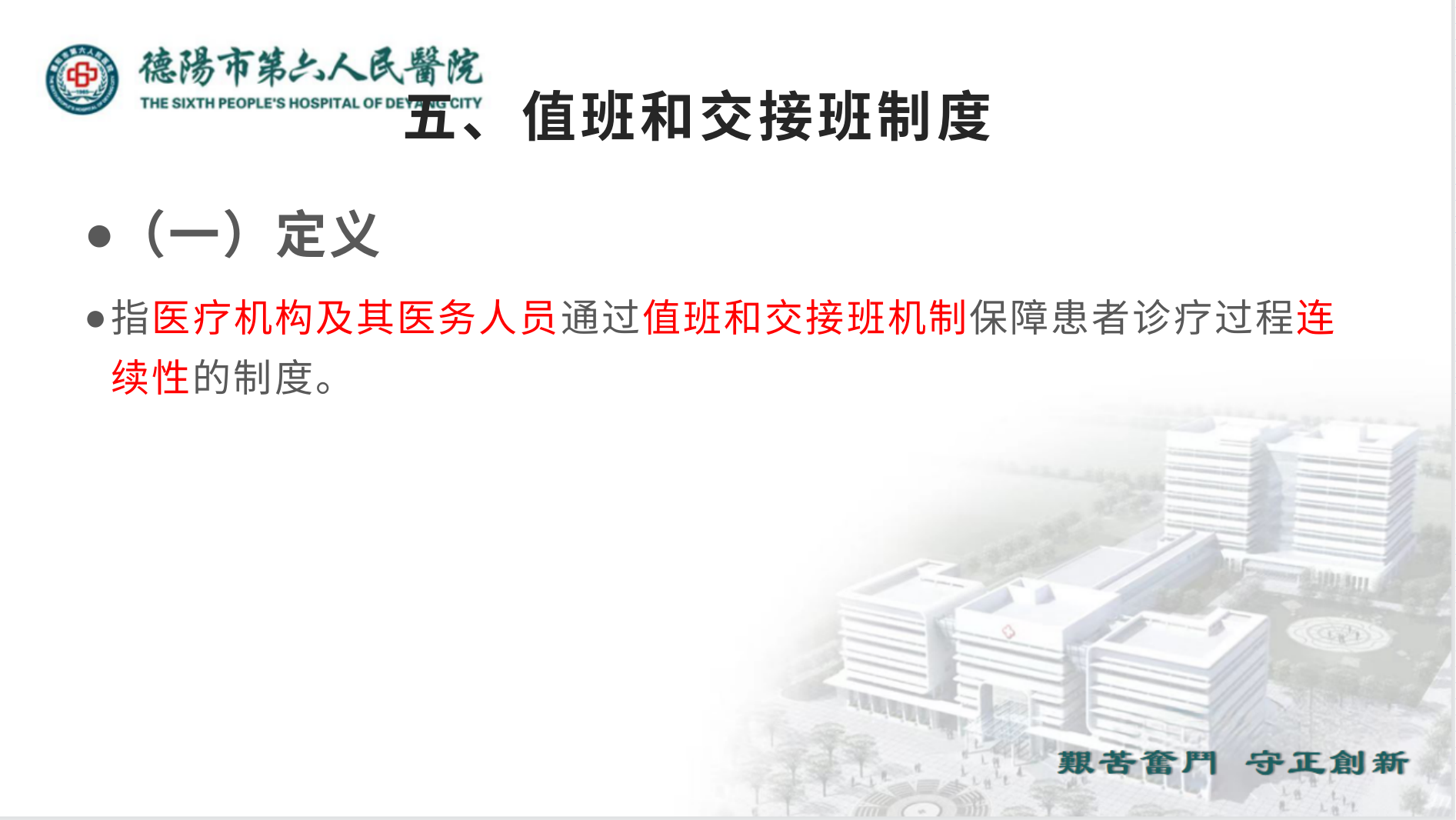

# 五、值班和交接班制度
（一）定义
指医疗机构及其医务人员通过值班和交接班机制保障患者诊疗过程连续性的制度。